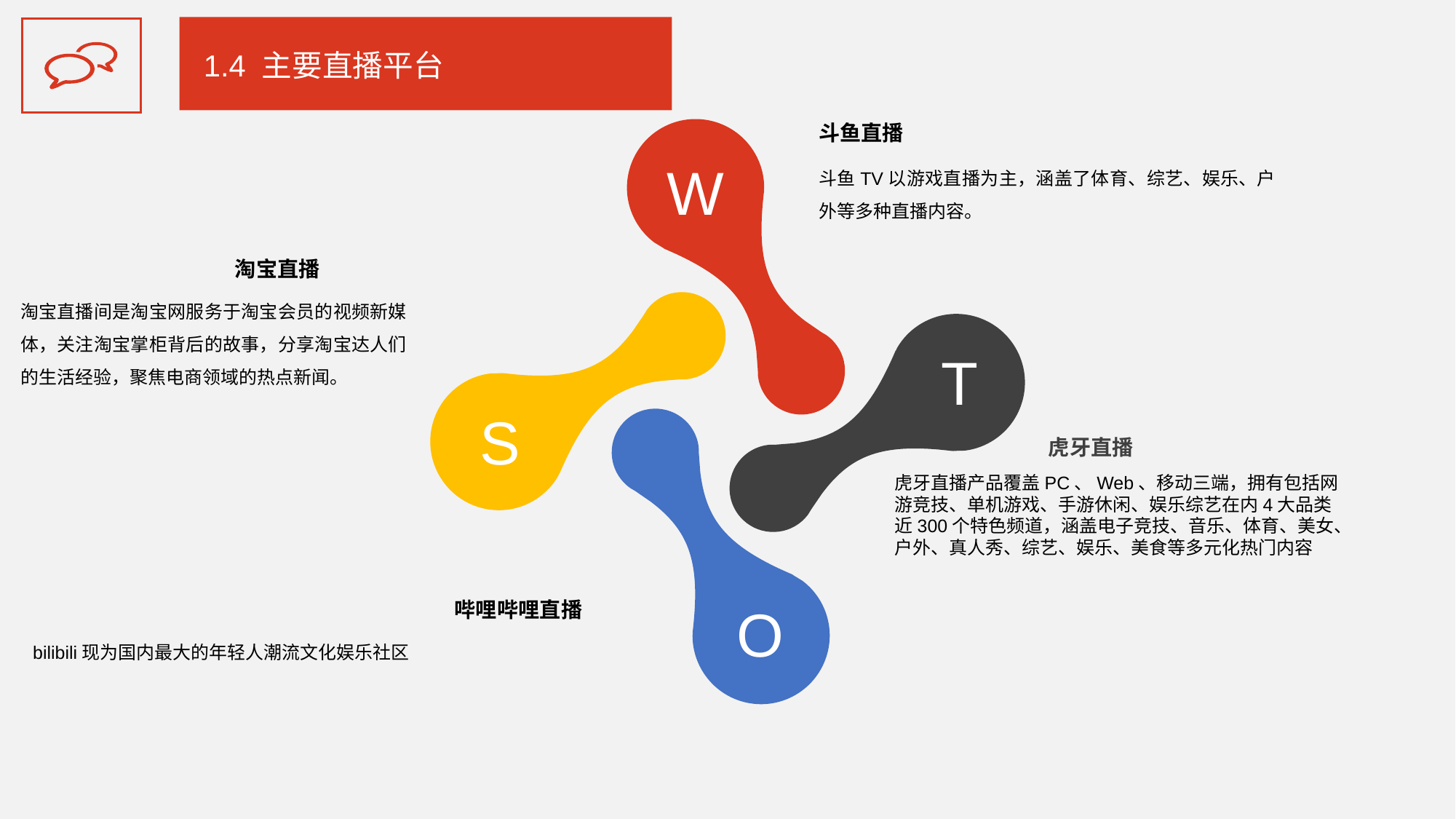

1.4 主要直播平台

斗鱼直播
W
斗鱼TV以游戏直播为主，涵盖了体育、综艺、娱乐、户外等多种直播内容。

淘宝直播
淘宝直播间是淘宝网服务于淘宝会员的视频新媒体，关注淘宝掌柜背后的故事，分享淘宝达人们的生活经验，聚焦电商领域的热点新闻。

T

S
虎牙直播
虎牙直播产品覆盖PC、Web、移动三端，拥有包括网游竞技、单机游戏、手游休闲、娱乐综艺在内4大品类近300个特色频道，涵盖电子竞技、音乐、体育、美女、户外、真人秀、综艺、娱乐、美食等多元化热门内容

哔哩哔哩直播
O
bilibili现为国内最大的年轻人潮流文化娱乐社区